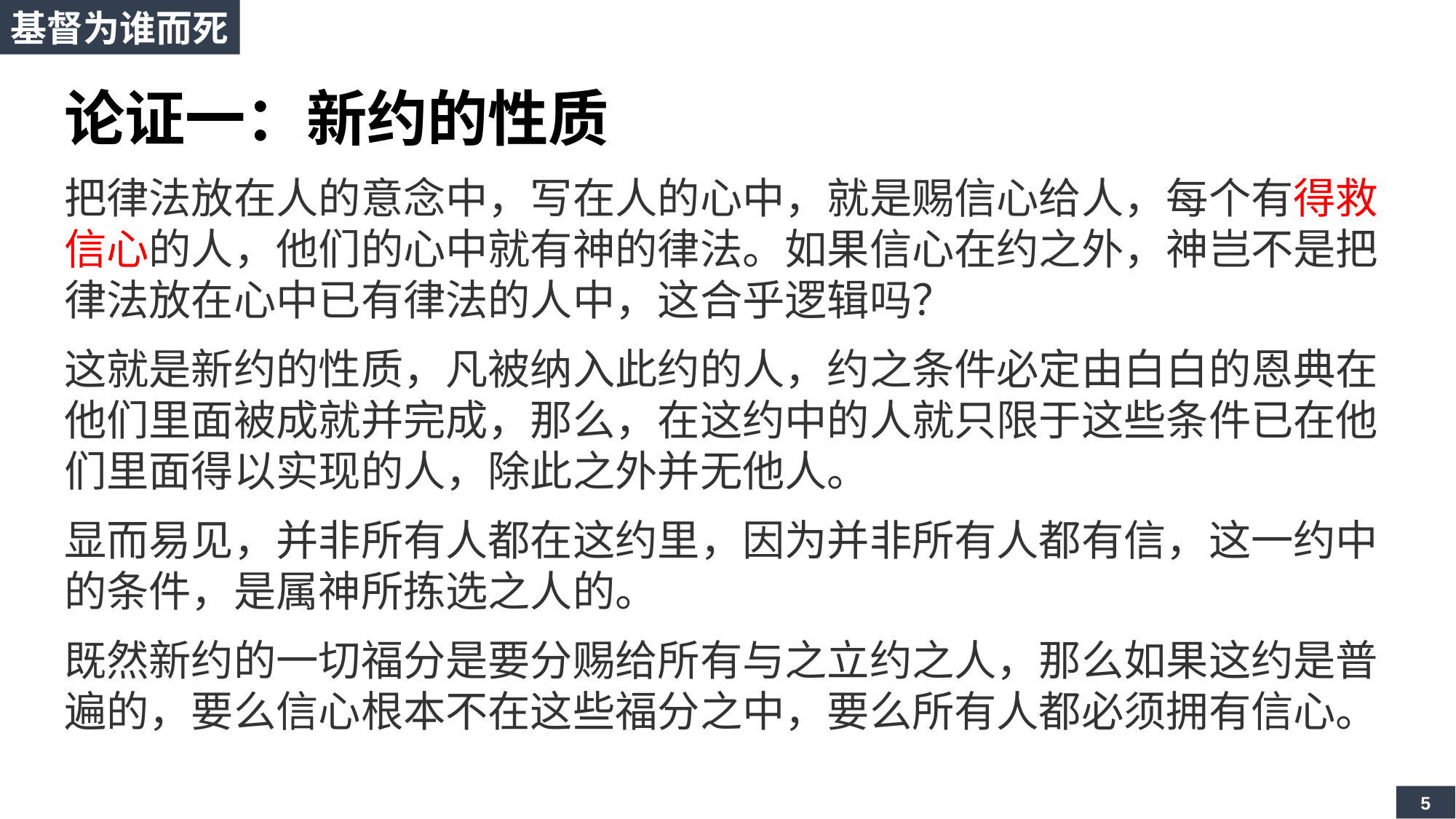

基督为谁而死
论证一：新约的性质
把律法放在人的意念中，写在人的心中，就是赐信心给人，每个有得救信心的人，他们的心中就有神的律法。如果信心在约之外，神岂不是把律法放在心中已有律法的人中，这合乎逻辑吗？
这就是新约的性质，凡被纳入此约的人，约之条件必定由白白的恩典在他们里面被成就并完成，那么，在这约中的人就只限于这些条件已在他们里面得以实现的人，除此之外并无他人。
显而易见，并非所有人都在这约里，因为并非所有人都有信，这一约中的条件，是属神所拣选之人的。
既然新约的一切福分是要分赐给所有与之立约之人，那么如果这约是普遍的，要么信心根本不在这些福分之中，要么所有人都必须拥有信心。
5